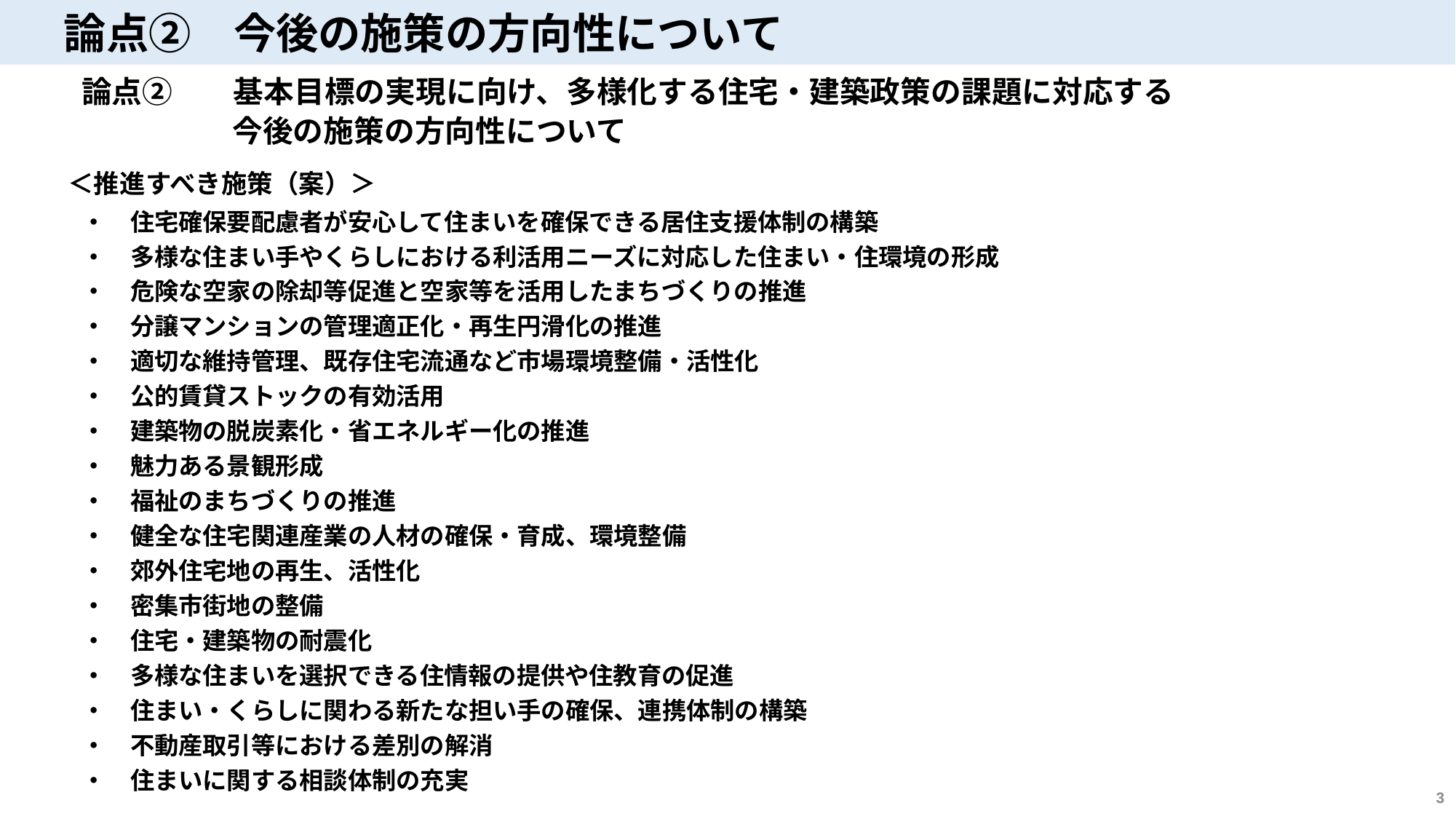

論点②　今後の施策の方向性について
　論点②　　基本目標の実現に向け、多様化する住宅・建築政策の課題に対応する
今後の施策の方向性について

　＜推進すべき施策（案）＞
・　住宅確保要配慮者が安心して住まいを確保できる居住支援体制の構築
・　多様な住まい手やくらしにおける利活用ニーズに対応した住まい・住環境の形成
・　危険な空家の除却等促進と空家等を活用したまちづくりの推進
・　分譲マンションの管理適正化・再生円滑化の推進
・　適切な維持管理、既存住宅流通など市場環境整備・活性化
・　公的賃貸ストックの有効活用
・　建築物の脱炭素化・省エネルギー化の推進
・　魅力ある景観形成
・　福祉のまちづくりの推進
・　健全な住宅関連産業の人材の確保・育成、環境整備
・　郊外住宅地の再生、活性化
・　密集市街地の整備
・　住宅・建築物の耐震化
・　多様な住まいを選択できる住情報の提供や住教育の促進
・　住まい・くらしに関わる新たな担い手の確保、連携体制の構築
・　不動産取引等における差別の解消
・　住まいに関する相談体制の充実
3